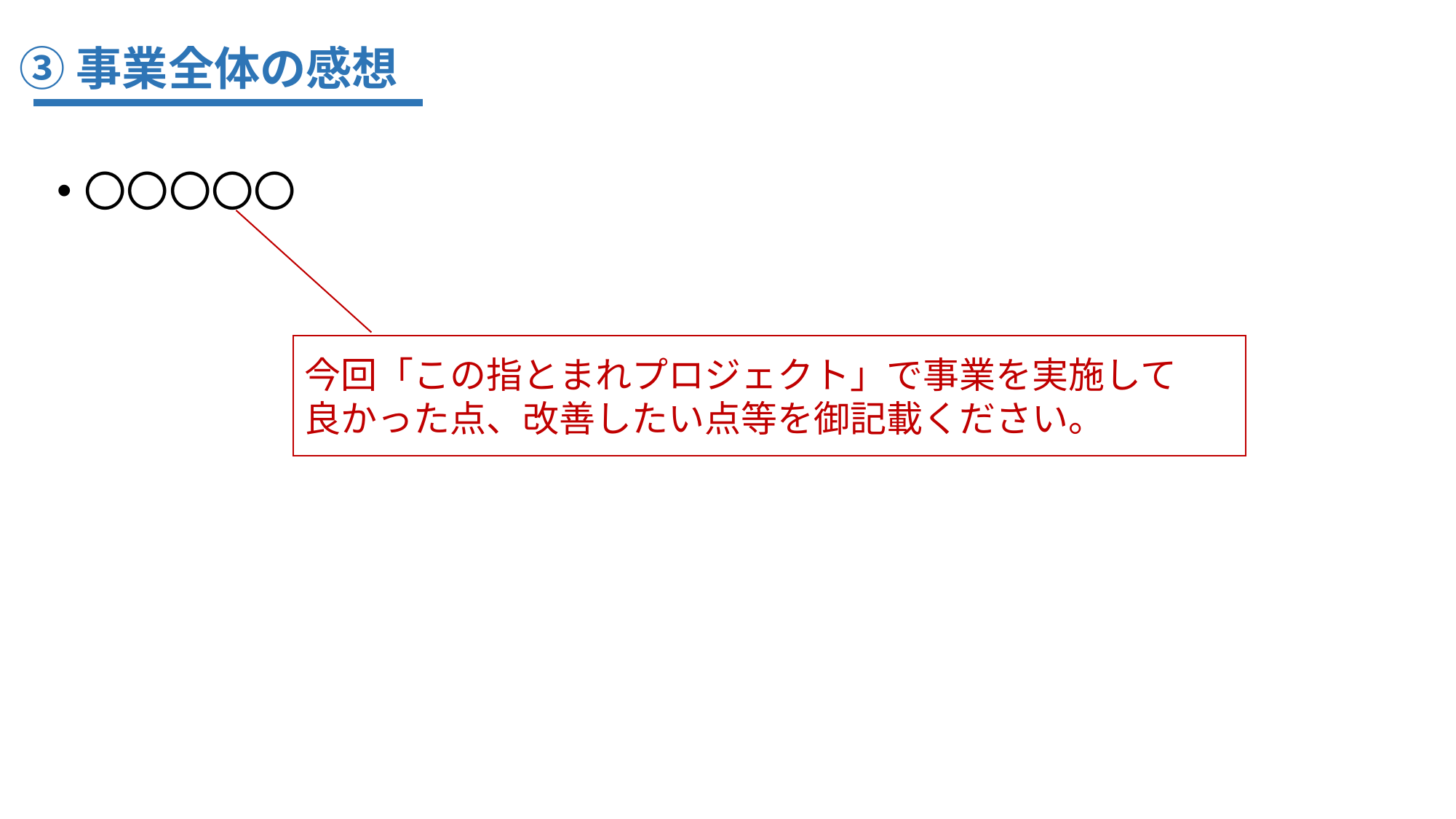

③事業全体の感想

〇〇〇〇〇
今回「この指とまれプロジェクト」で事業を実施して
良かった点、改善したい点等を御記載ください。